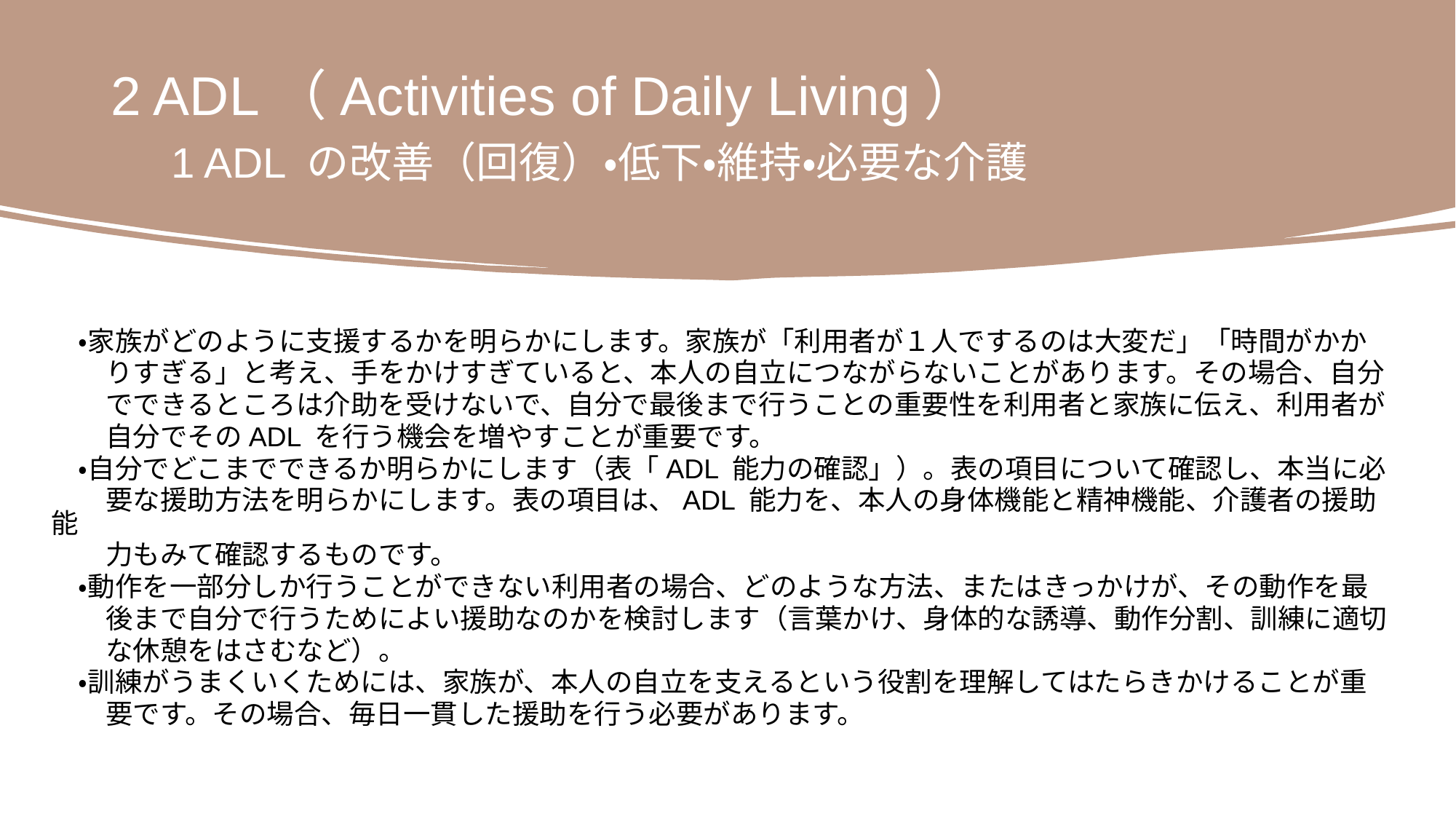

2 ADL（Activities of Daily Living）
　1 ADL の改善（回復）・低下・維持・必要な介護

　・家族がどのように支援するかを明らかにします。家族が「利用者が１人でするのは大変だ」「時間がかか
　　りすぎる」と考え、手をかけすぎていると、本人の自立につながらないことがあります。その場合、自分
　　でできるところは介助を受けないで、自分で最後まで行うことの重要性を利用者と家族に伝え、利用者が
　　自分でそのADL を行う機会を増やすことが重要です。
　・自分でどこまでできるか明らかにします（表「ADL 能力の確認」）。表の項目について確認し、本当に必
　　要な援助方法を明らかにします。表の項目は、ADL 能力を、本人の身体機能と精神機能、介護者の援助能
　　力もみて確認するものです。
　・動作を一部分しか行うことができない利用者の場合、どのような方法、またはきっかけが、その動作を最
　　後まで自分で行うためによい援助なのかを検討します（言葉かけ、身体的な誘導、動作分割、訓練に適切
　　な休憩をはさむなど）。
　・訓練がうまくいくためには、家族が、本人の自立を支えるという役割を理解してはたらきかけることが重
　　要です。その場合、毎日一貫した援助を行う必要があります。